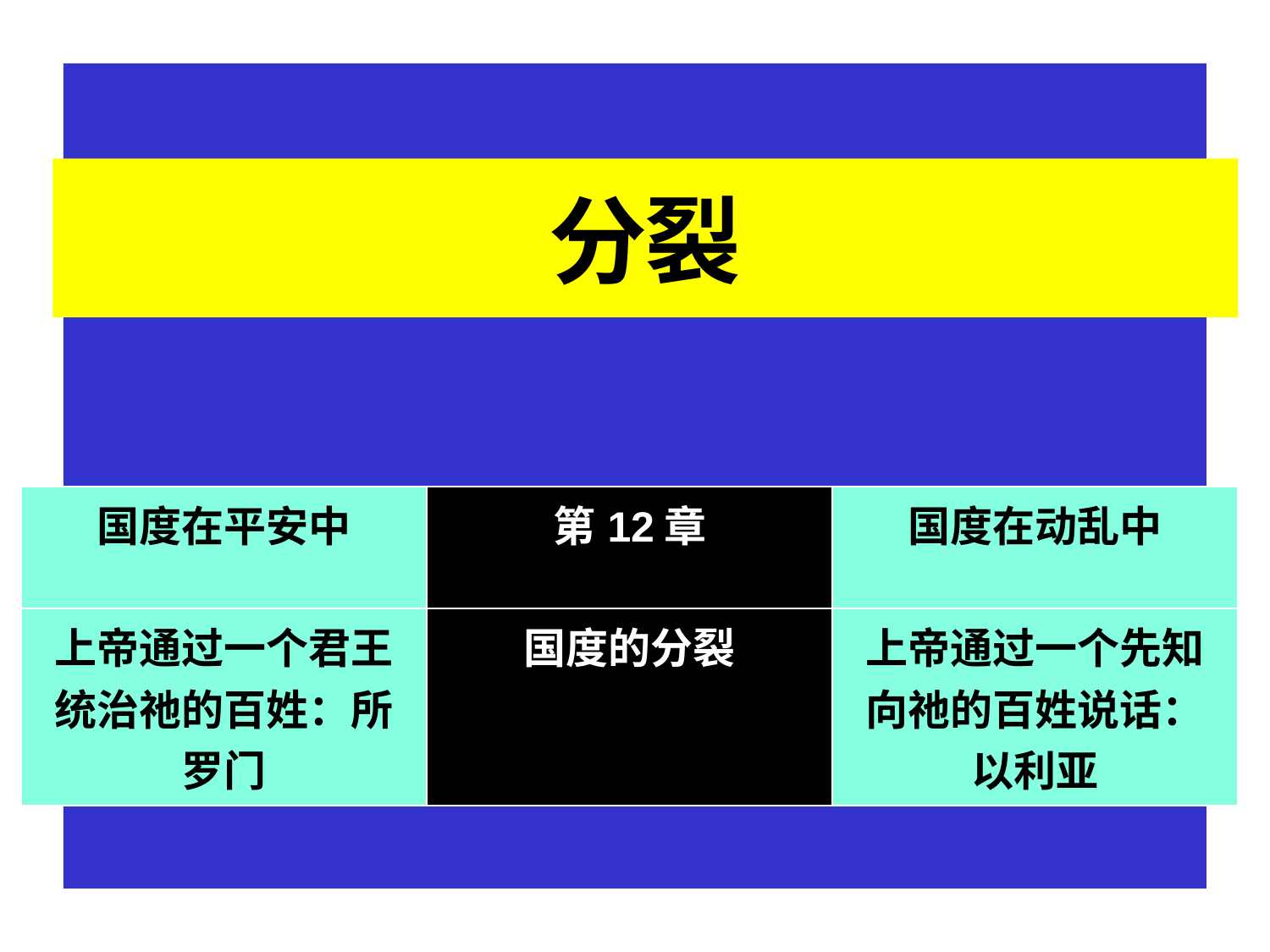

分裂
| 国度在平安中 | 第12章 | 国度在动乱中 |
| --- | --- | --- |
| 上帝通过一个君王统治祂的百姓：所罗门 | 国度的分裂 | 上帝通过一个先知向祂的百姓说话：以利亚 |